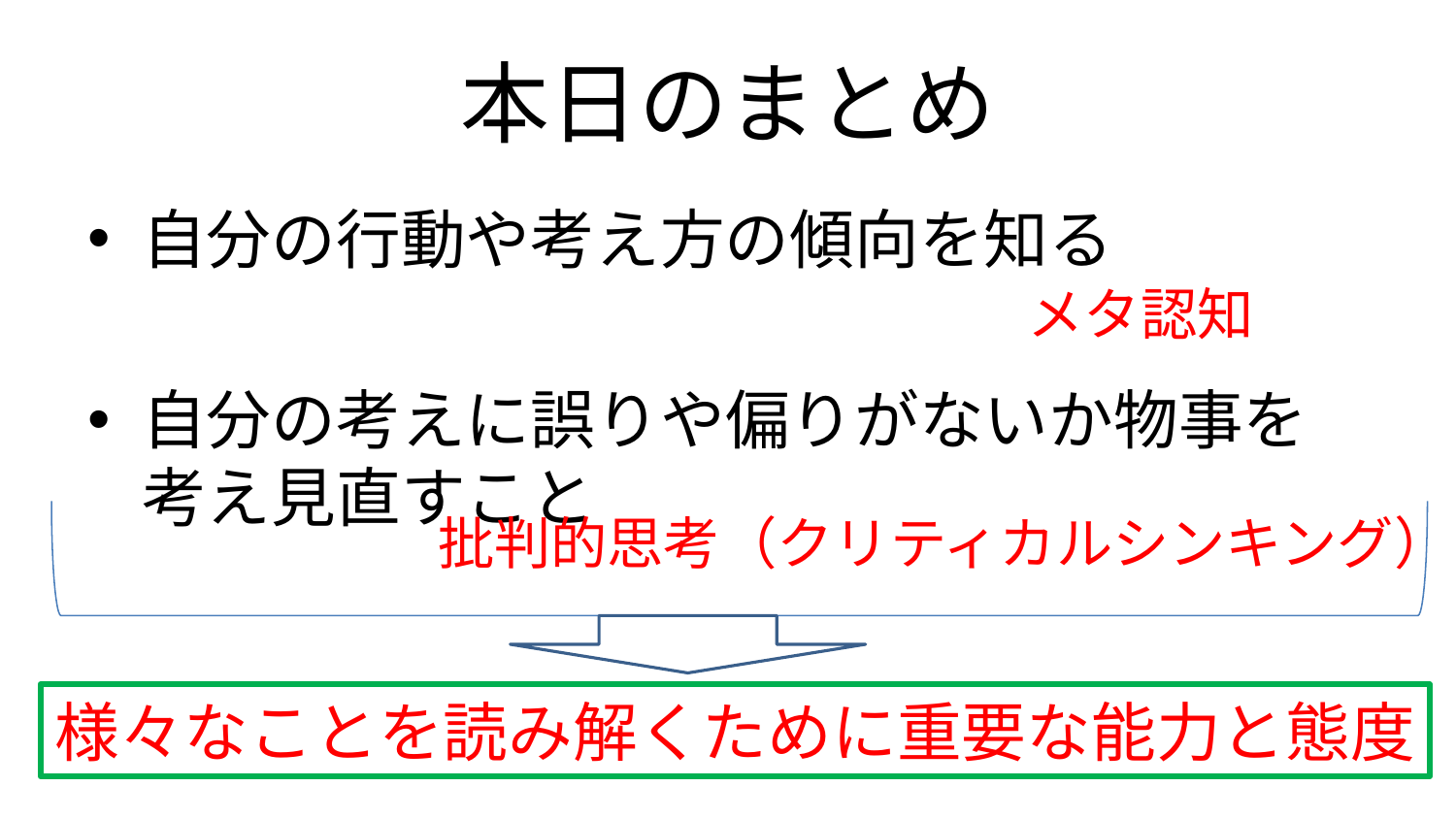

# 本日のまとめ
自分の行動や考え方の傾向を知る

自分の考えに誤りや偏りがないか物事を考え見直すこと
メタ認知
批判的思考（クリティカルシンキング）

様々なことを読み解くために重要な能力と態度